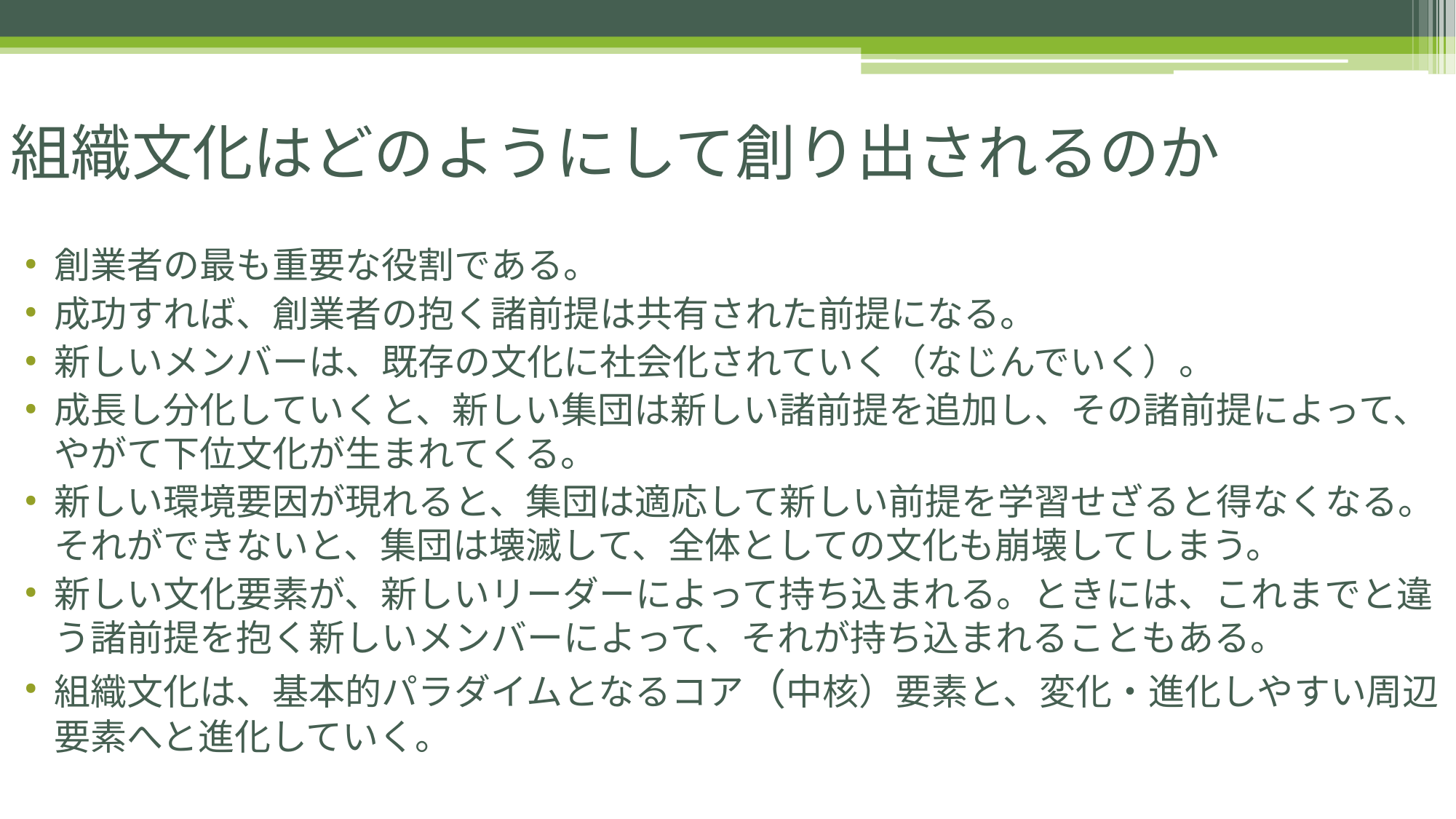

# 組織文化はどのようにして創り出されるのか
創業者の最も重要な役割である。
成功すれば、創業者の抱く諸前提は共有された前提になる。
新しいメンバーは、既存の文化に社会化されていく（なじんでいく）。
成長し分化していくと、新しい集団は新しい諸前提を追加し、その諸前提によって、やがて下位文化が生まれてくる。
新しい環境要因が現れると、集団は適応して新しい前提を学習せざると得なくなる。それができないと、集団は壊滅して、全体としての文化も崩壊してしまう。
新しい文化要素が、新しいリーダーによって持ち込まれる。ときには、これまでと違う諸前提を抱く新しいメンバーによって、それが持ち込まれることもある。
組織文化は、基本的パラダイムとなるコア（中核）要素と、変化・進化しやすい周辺要素へと進化していく。